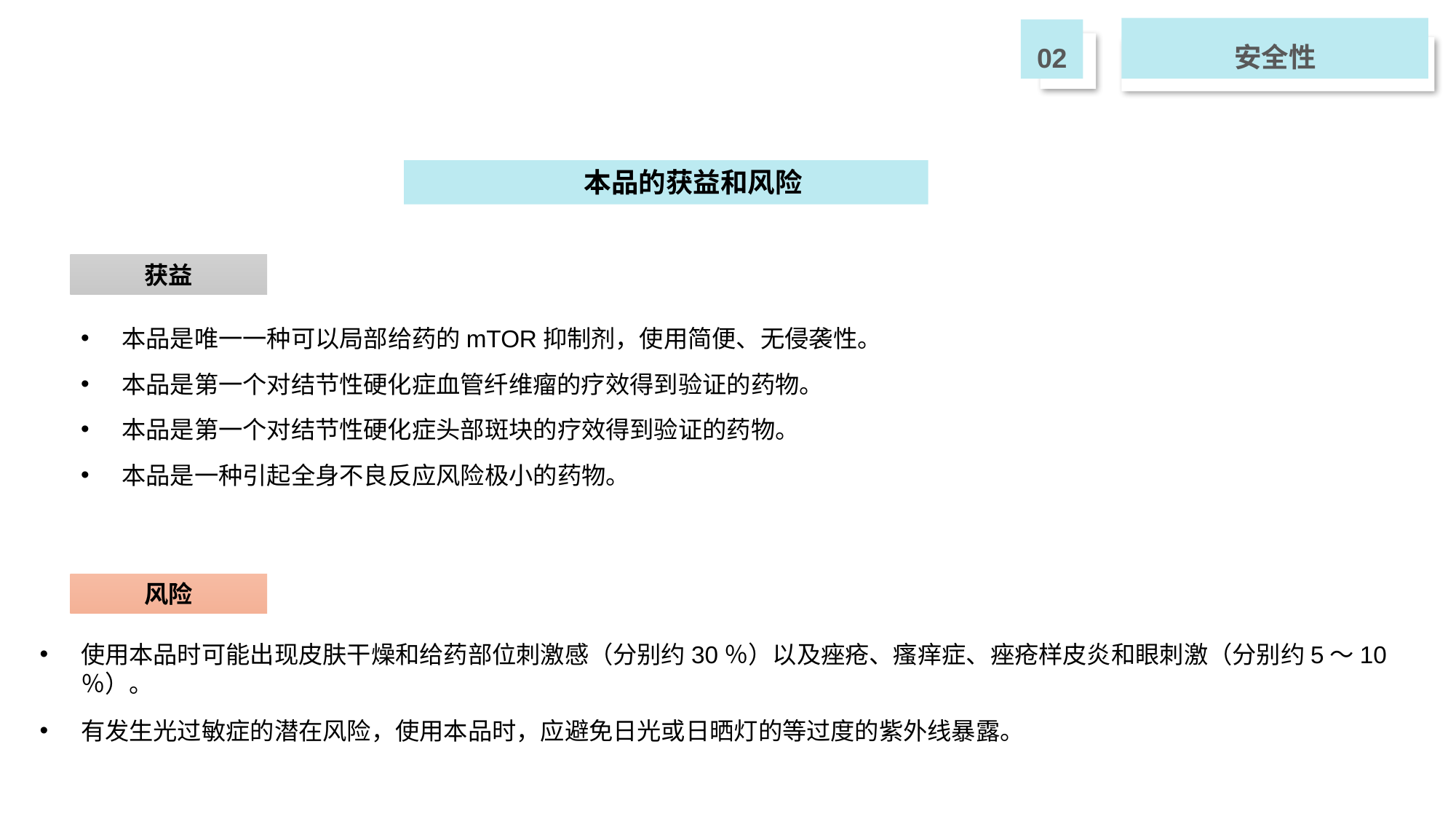

安全性
02

本品的获益和风险
获益
本品是唯一一种可以局部给药的mTOR抑制剂，使用简便、无侵袭性。
本品是第一个对结节性硬化症血管纤维瘤的疗效得到验证的药物。
本品是第一个对结节性硬化症头部斑块的疗效得到验证的药物。
本品是一种引起全身不良反应风险极小的药物。
风险
使用本品时可能出现皮肤干燥和给药部位刺激感（分别约30％）以及痤疮、瘙痒症、痤疮样皮炎和眼刺激（分别约5～10％）。
有发生光过敏症的潜在风险，使用本品时，应避免日光或日晒灯的等过度的紫外线暴露。